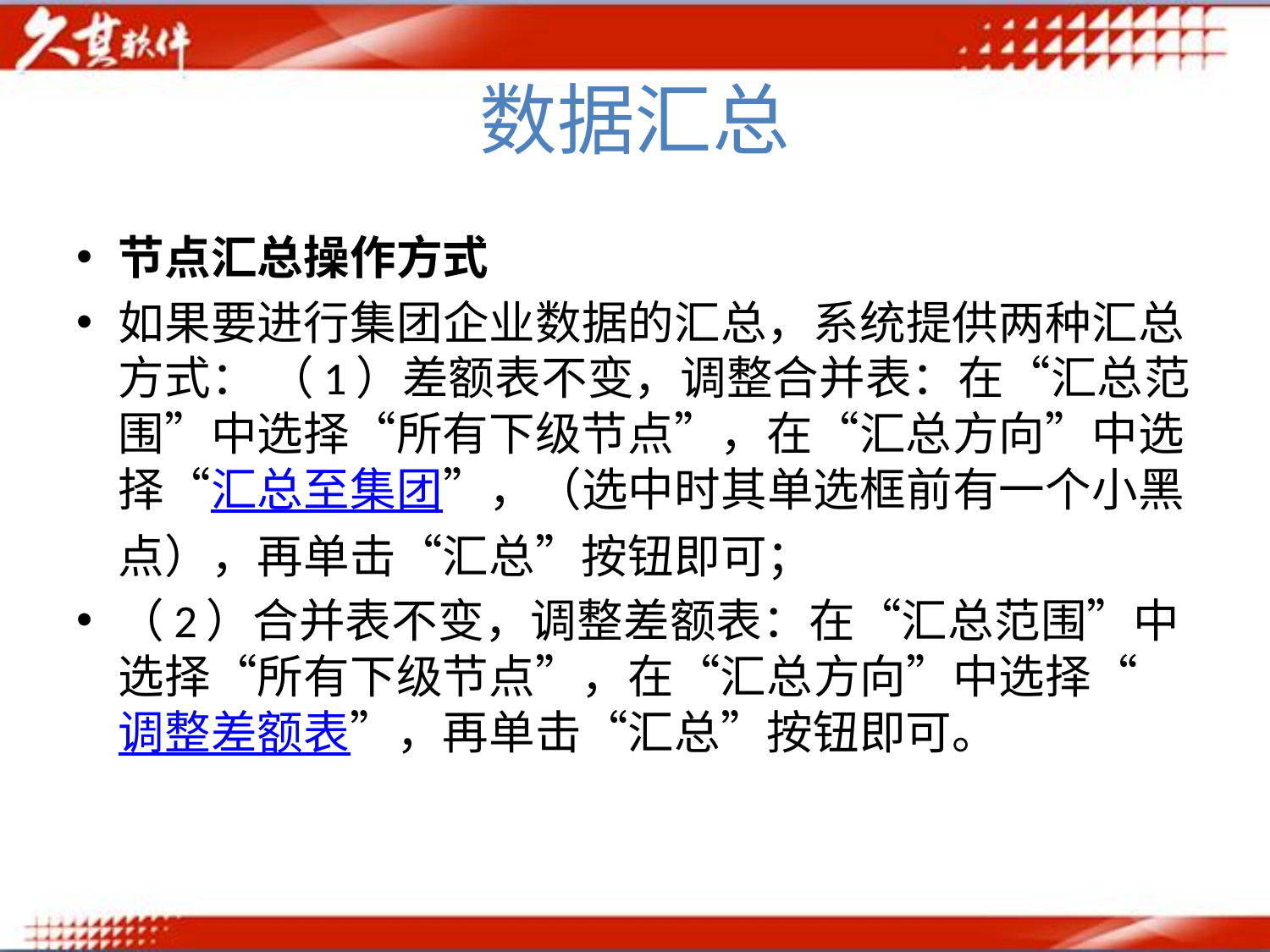

# 数据汇总
节点汇总操作方式
如果要进行集团企业数据的汇总，系统提供两种汇总方式： （1）差额表不变，调整合并表：在“汇总范围”中选择“所有下级节点”，在“汇总方向”中选择“汇总至集团”，（选中时其单选框前有一个小黑点），再单击“汇总”按钮即可；
（2）合并表不变，调整差额表：在“汇总范围”中选择“所有下级节点”，在“汇总方向”中选择“调整差额表”，再单击“汇总”按钮即可。